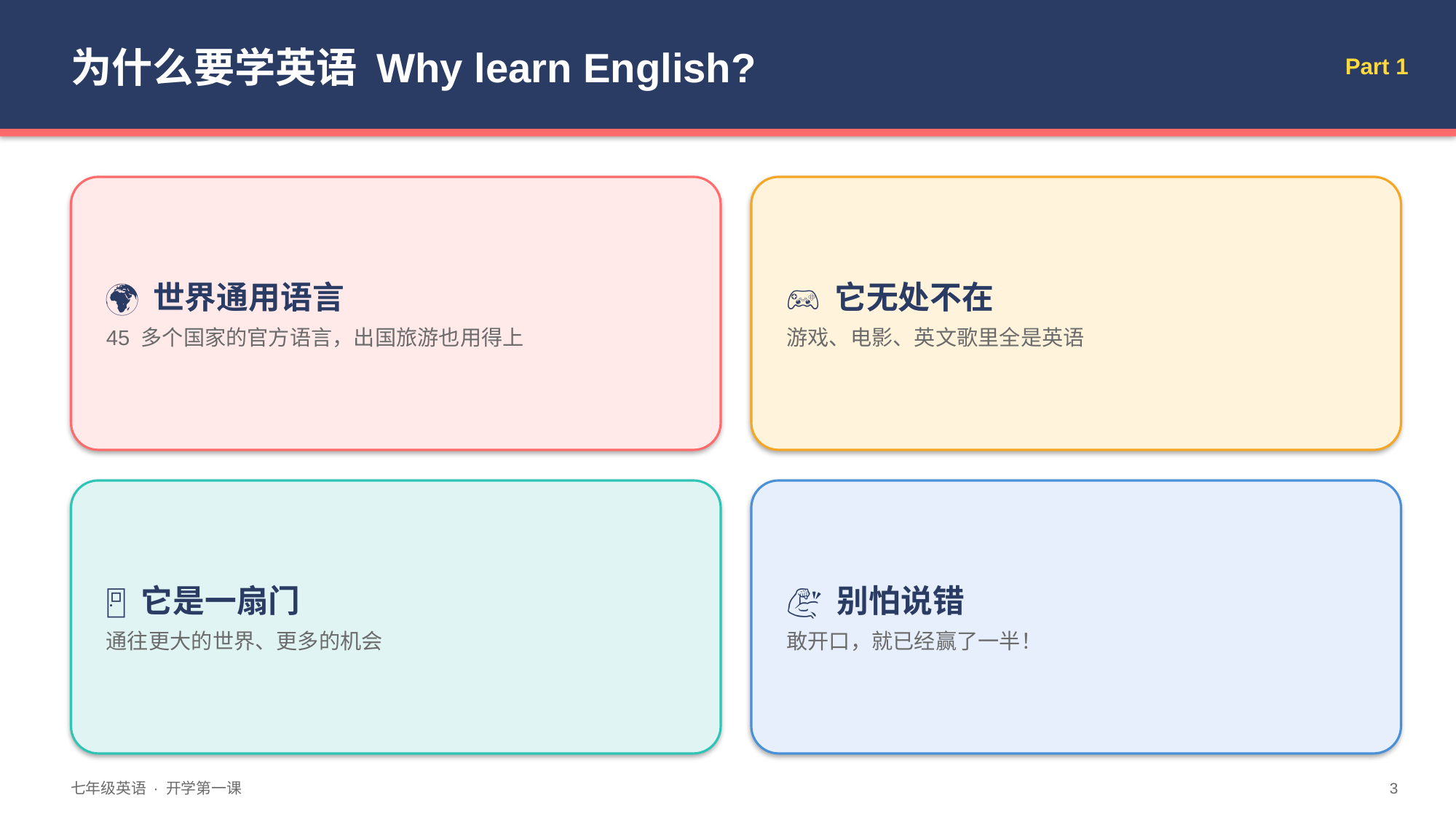

为什么要学英语 Why learn English?
Part 1

🌍 世界通用语言
45 多个国家的官方语言，出国旅游也用得上
🎮 它无处不在
游戏、电影、英文歌里全是英语
🚪 它是一扇门
通往更大的世界、更多的机会
💪 别怕说错
敢开口，就已经赢了一半！
七年级英语 · 开学第一课
3